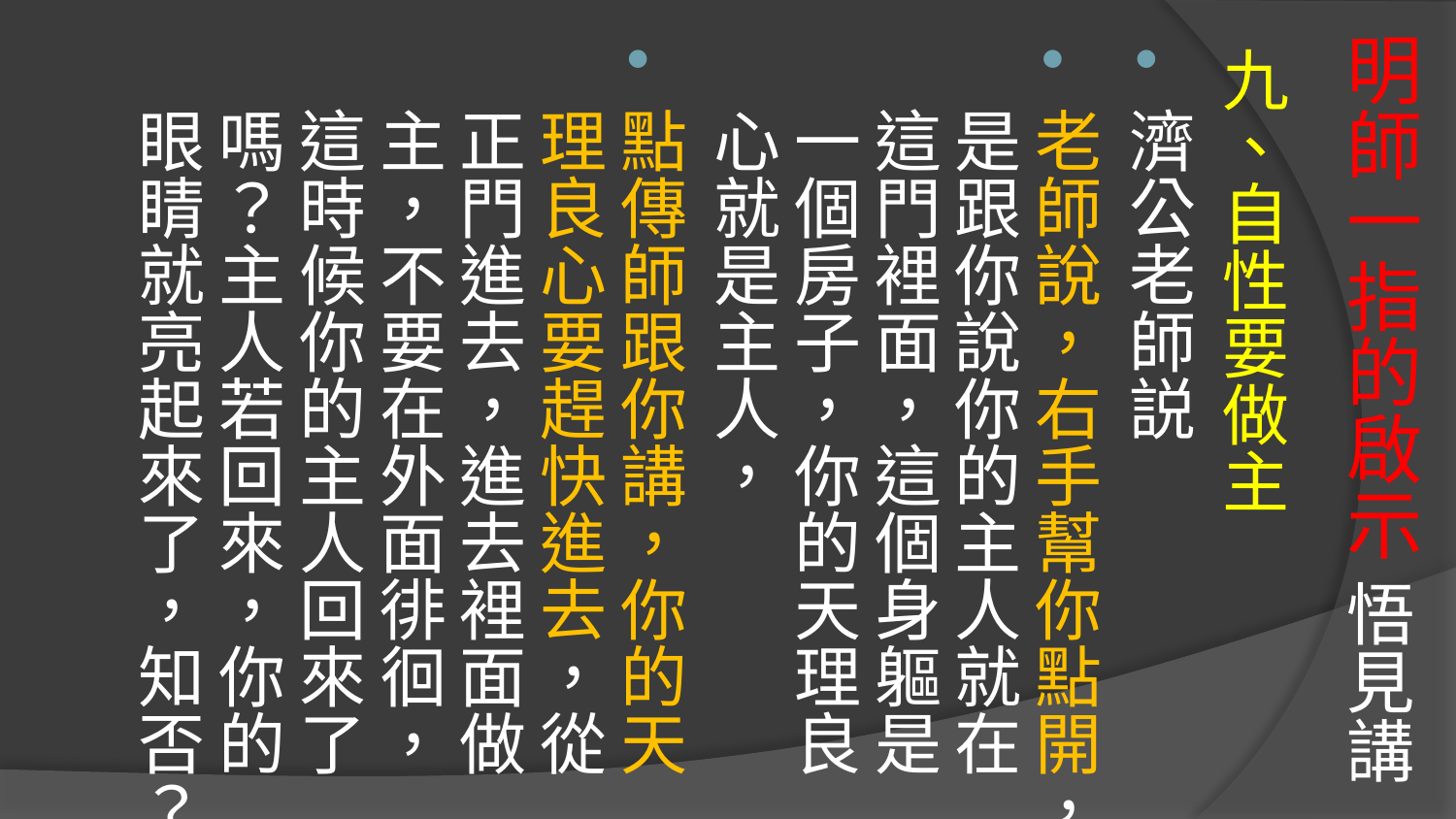

# 明師一指的啟示 悟見講
九、自性要做主
濟公老師説
老師說，右手幫你點開，是跟你說你的主人就在這門裡面，這個身軀是一個房子，你的天理良心就是主人，
點傳師跟你講，你的天理良心要趕快進去，從正門進去，進去裡面做主，不要在外面徘徊，這時候你的主人回來了嗎？主人若回來，你的眼睛就亮起來了，知否？